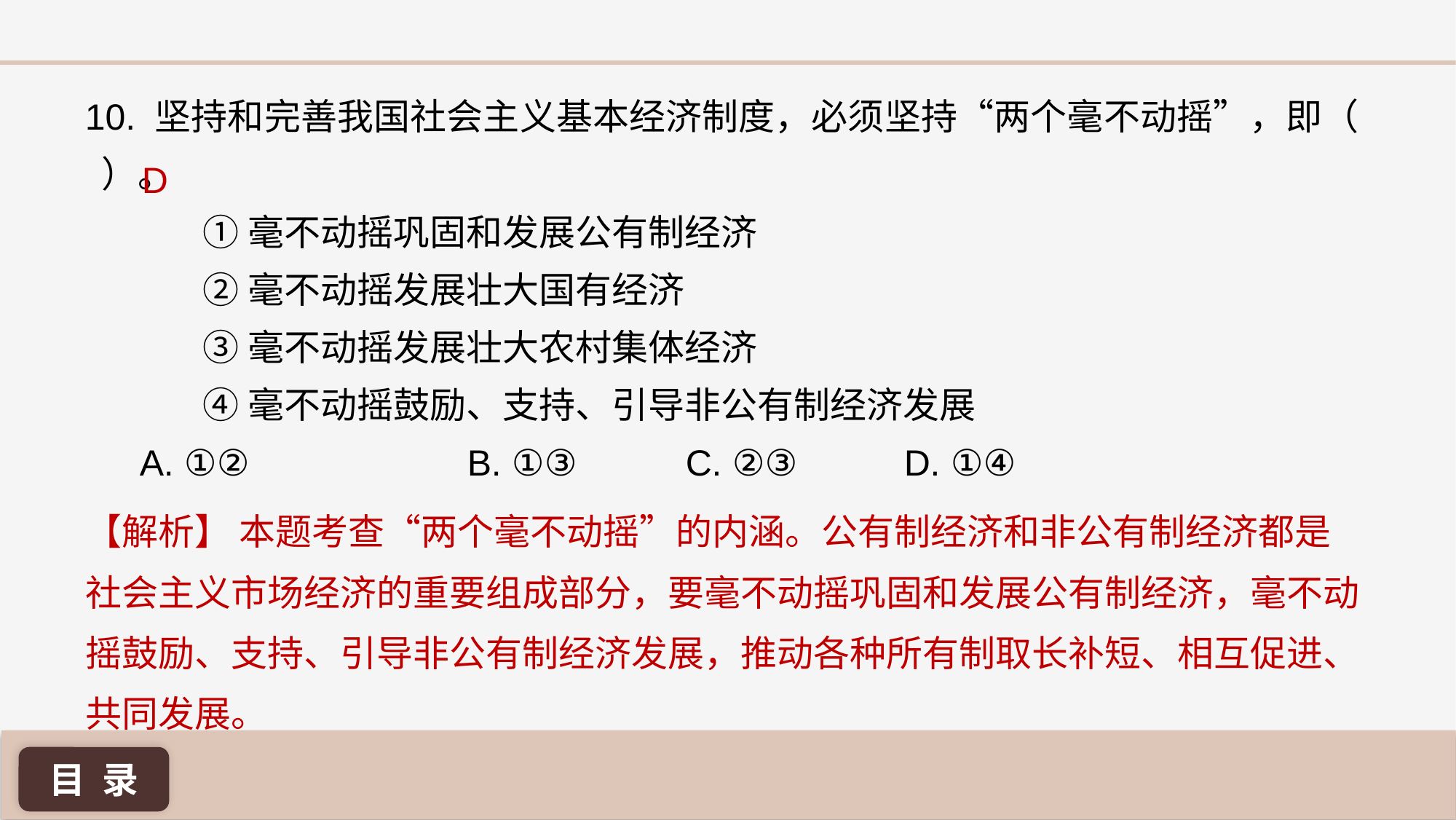

10. 坚持和完善我国社会主义基本经济制度，必须坚持“两个毫不动摇”，即（      ）。
	 ①毫不动摇巩固和发展公有制经济
	 ②毫不动摇发展壮大国有经济
	 ③毫不动摇发展壮大农村集体经济
	 ④毫不动摇鼓励、支持、引导非公有制经济发展
A. ①② 		B. ①③ 	C. ②③ 	D. ①④
D
【解析】 本题考查“两个毫不动摇”的内涵。公有制经济和非公有制经济都是社会主义市场经济的重要组成部分，要毫不动摇巩固和发展公有制经济，毫不动摇鼓励、支持、引导非公有制经济发展，推动各种所有制取长补短、相互促进、共同发展。